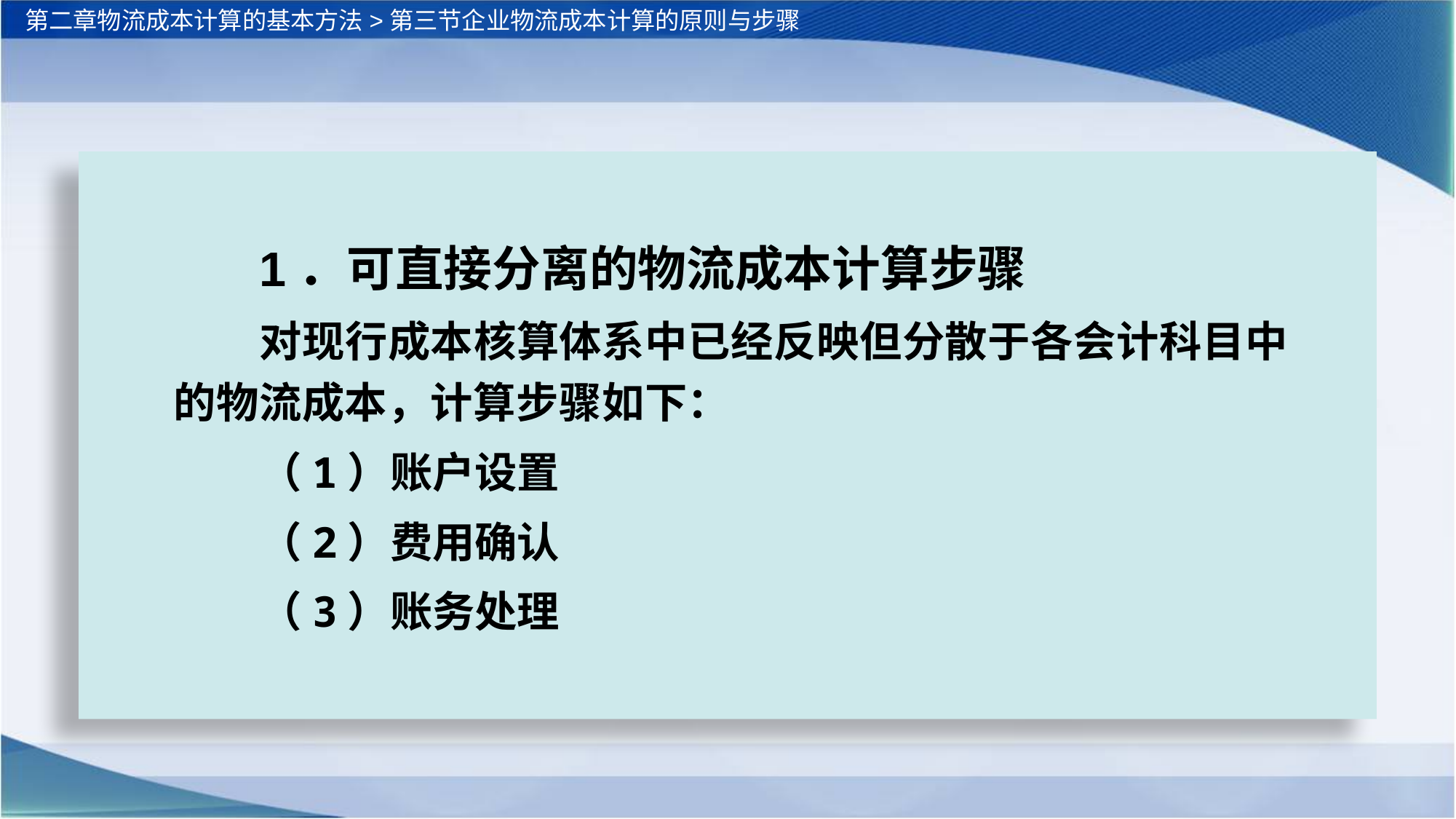

第二章物流成本计算的基本方法>第三节企业物流成本计算的原则与步骤
1．可直接分离的物流成本计算步骤
对现行成本核算体系中已经反映但分散于各会计科目中的物流成本，计算步骤如下：
（1）账户设置
（2）费用确认
（3）账务处理